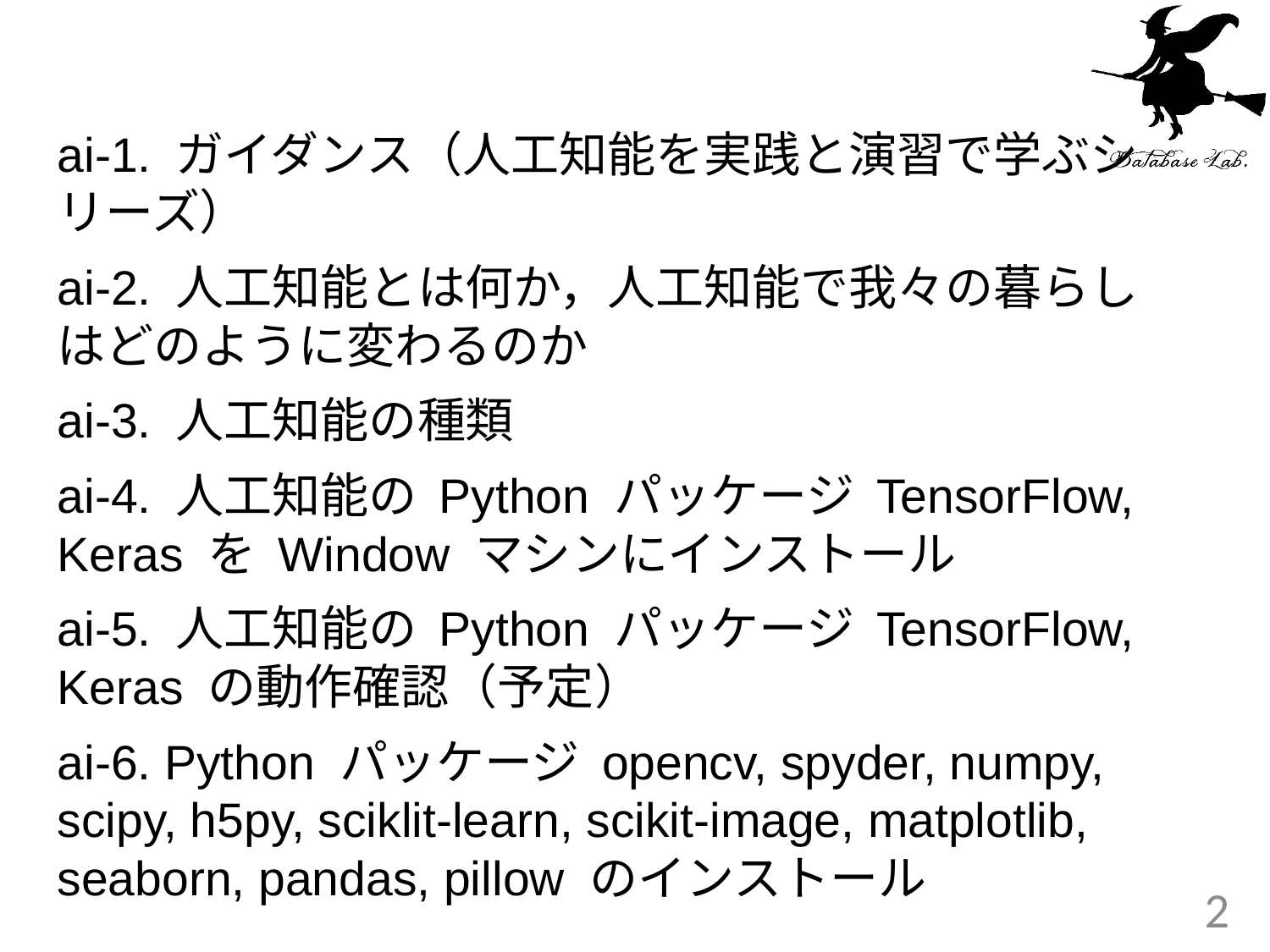

#
ai-1. ガイダンス（人工知能を実践と演習で学ぶシリーズ）
ai-2. 人工知能とは何か，人工知能で我々の暮らしはどのように変わるのか
ai-3. 人工知能の種類
ai-4. 人工知能の Python パッケージ TensorFlow, Keras を Window マシンにインストール
ai-5. 人工知能の Python パッケージ TensorFlow, Keras の動作確認（予定）
ai-6. Python パッケージ opencv, spyder, numpy, scipy, h5py, sciklit-learn, scikit-image, matplotlib, seaborn, pandas, pillow のインストール

2